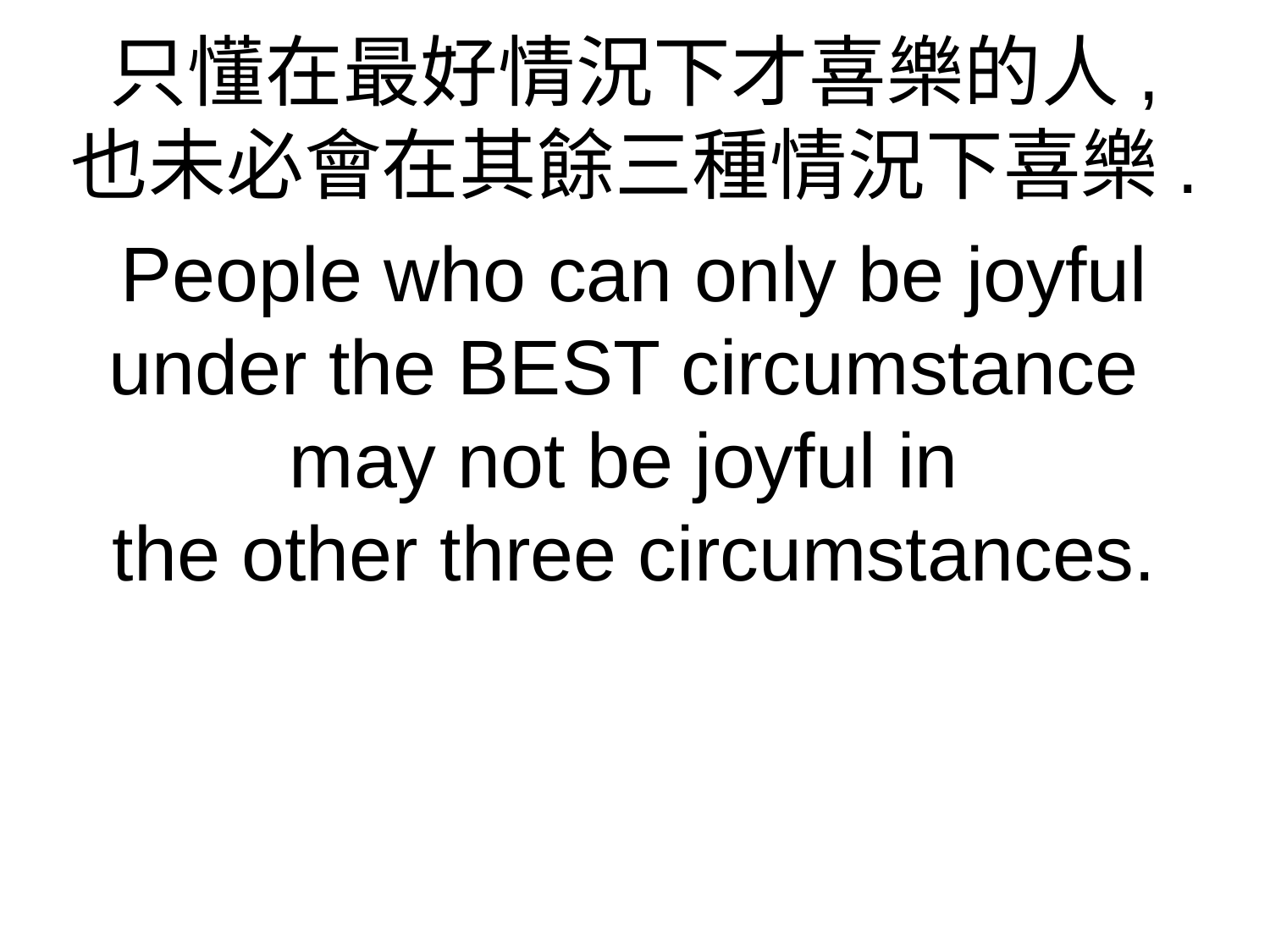

只懂在最好情況下才喜樂的人,
也未必會在其餘三種情況下喜樂.
People who can only be joyful under the BEST circumstance
may not be joyful in
the other three circumstances.